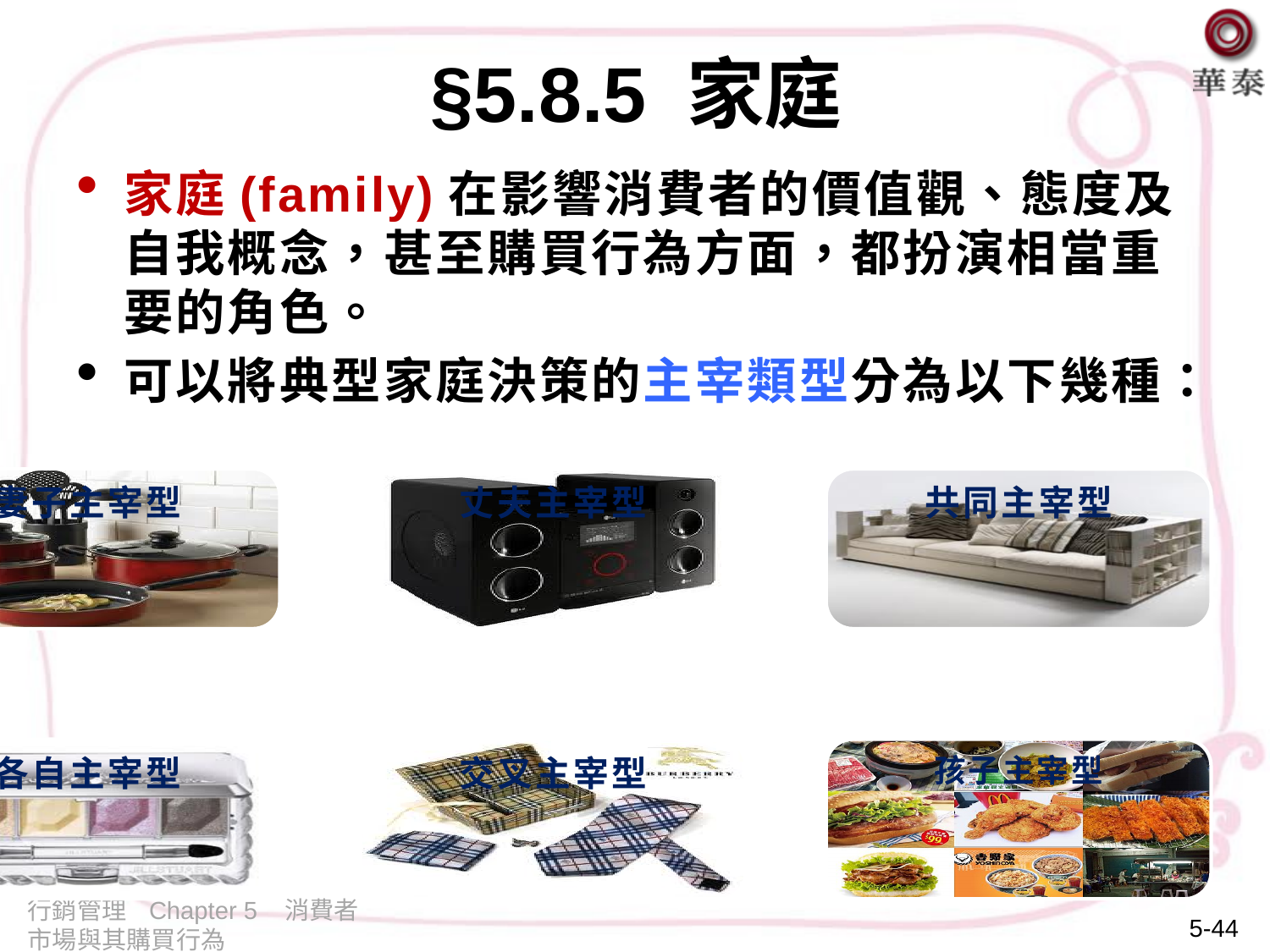

# §5.8.5 家庭
家庭(family)在影響消費者的價值觀、態度及自我概念，甚至購買行為方面，都扮演相當重要的角色。
可以將典型家庭決策的主宰類型分為以下幾種：
妻子主宰型
丈夫主宰型
共同主宰型
各自主宰型
交叉主宰型
孩子主宰型
行銷管理   Chapter 5   消費者市場與其購買行為
5-44